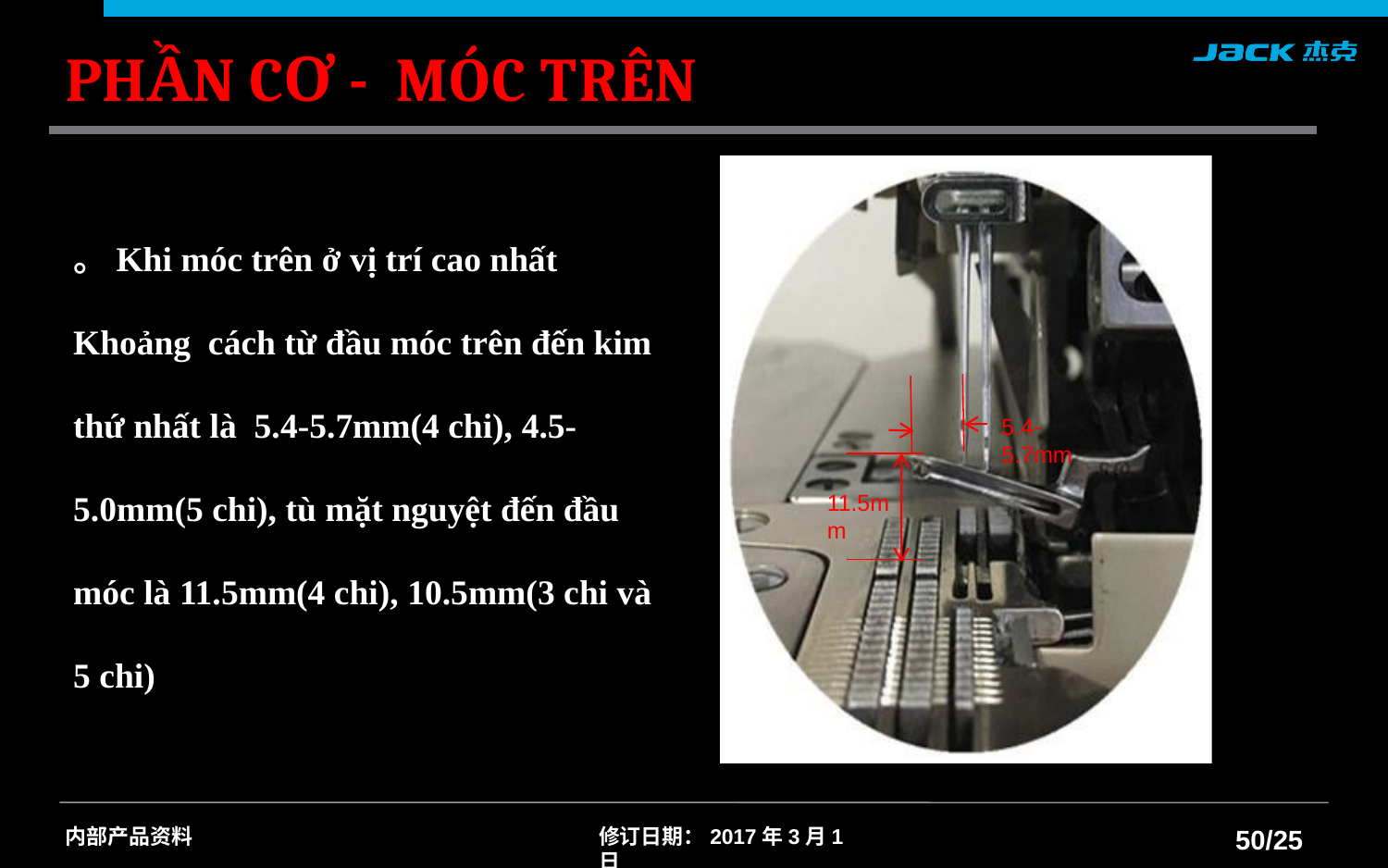

PHẦN CƠ -  MÓC TRÊN

。Khi móc trên ở vị trí cao nhất
Khoảng  cách từ đầu móc trên đến kim thứ nhất là  5.4-5.7mm(4 chi), 4.5-5.0mm(5 chi), tù mặt nguyệt đến đầu móc là 11.5mm(4 chi), 10.5mm(3 chi và 5 chi)

5.4-5.7mm

11.5mm

50/25
内部产品资料
修订日期：2017年3月1日